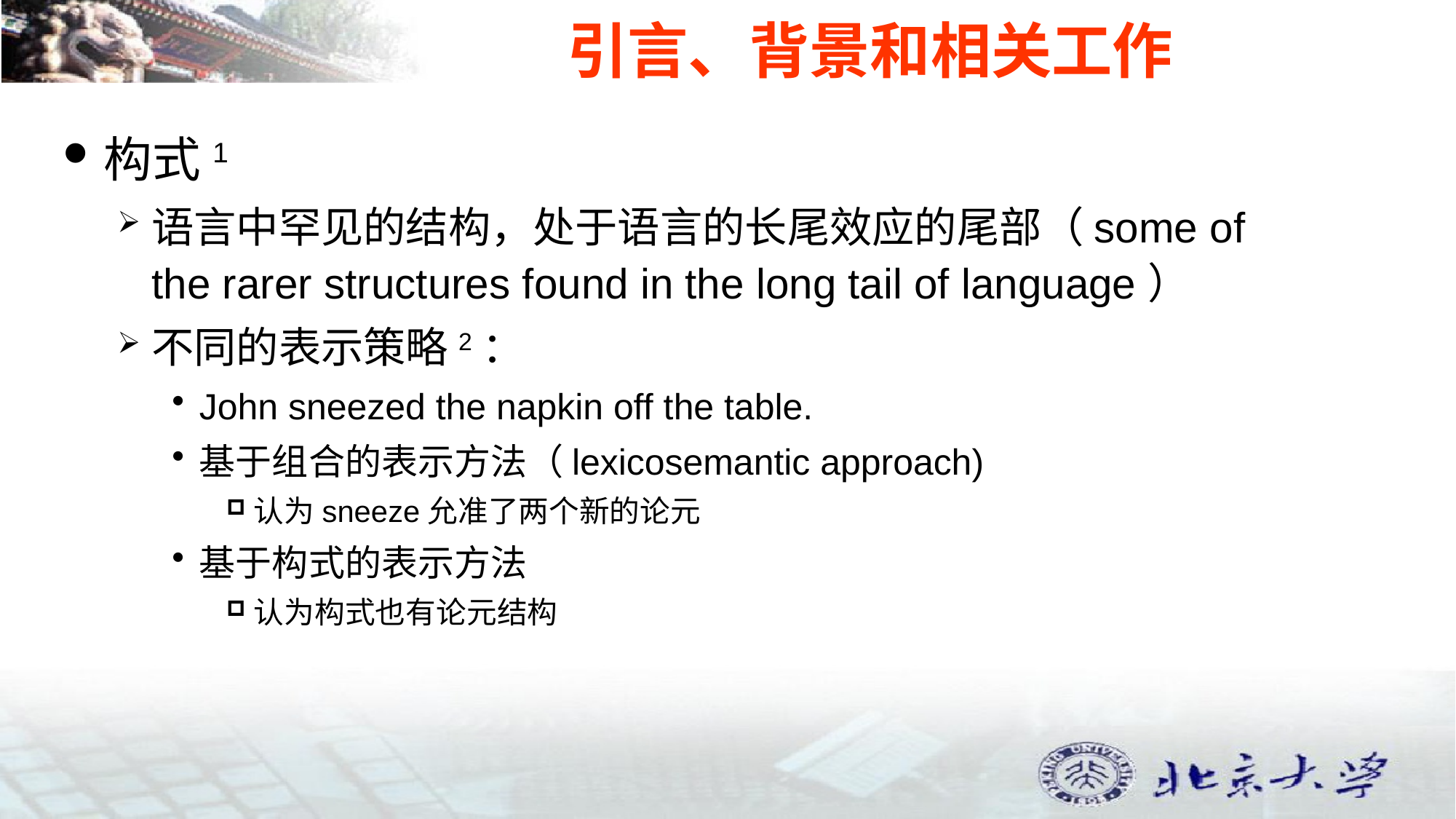

# 引言、背景和相关工作
构式1
语言中罕见的结构，处于语言的长尾效应的尾部（some of the rarer structures found in the long tail of language）
不同的表示策略2：
John sneezed the napkin off the table.
基于组合的表示方法（lexicosemantic approach)
认为sneeze允准了两个新的论元
基于构式的表示方法
认为构式也有论元结构